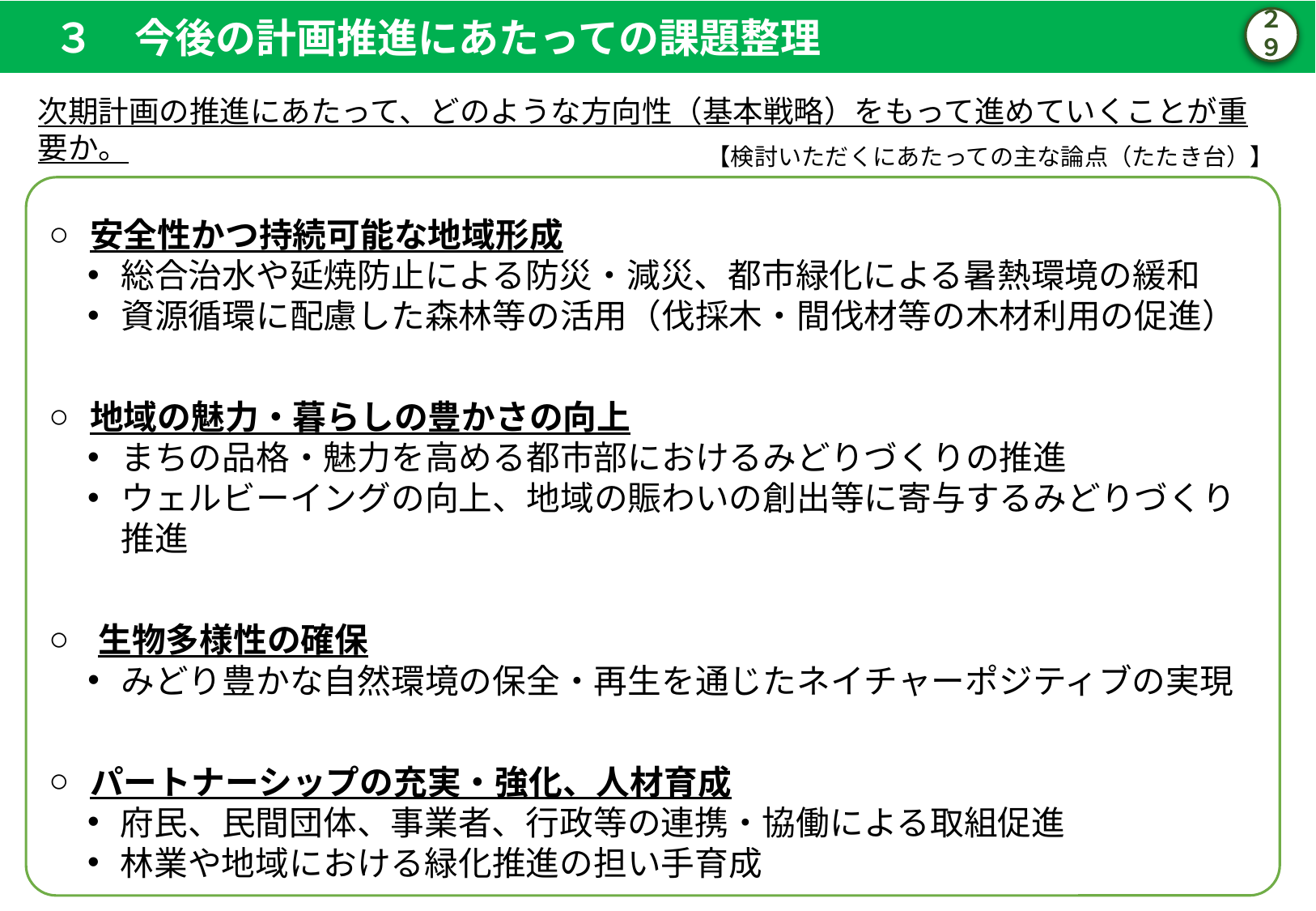

３　今後の計画推進にあたっての課題整理
２９
次期計画の推進にあたって、どのような方向性（基本戦略）をもって進めていくことが重要か。
【検討いただくにあたっての主な論点（たたき台）】

安全性かつ持続可能な地域形成
総合治水や延焼防止による防災・減災、都市緑化による暑熱環境の緩和
資源循環に配慮した森林等の活用（伐採木・間伐材等の木材利用の促進）

地域の魅力・暮らしの豊かさの向上
まちの品格・魅力を高める都市部におけるみどりづくりの推進
ウェルビーイングの向上、地域の賑わいの創出等に寄与するみどりづくり推進

生物多様性の確保
みどり豊かな自然環境の保全・再生を通じたネイチャーポジティブの実現

パートナーシップの充実・強化、人材育成
府民、民間団体、事業者、行政等の連携・協働による取組促進
林業や地域における緑化推進の担い手育成